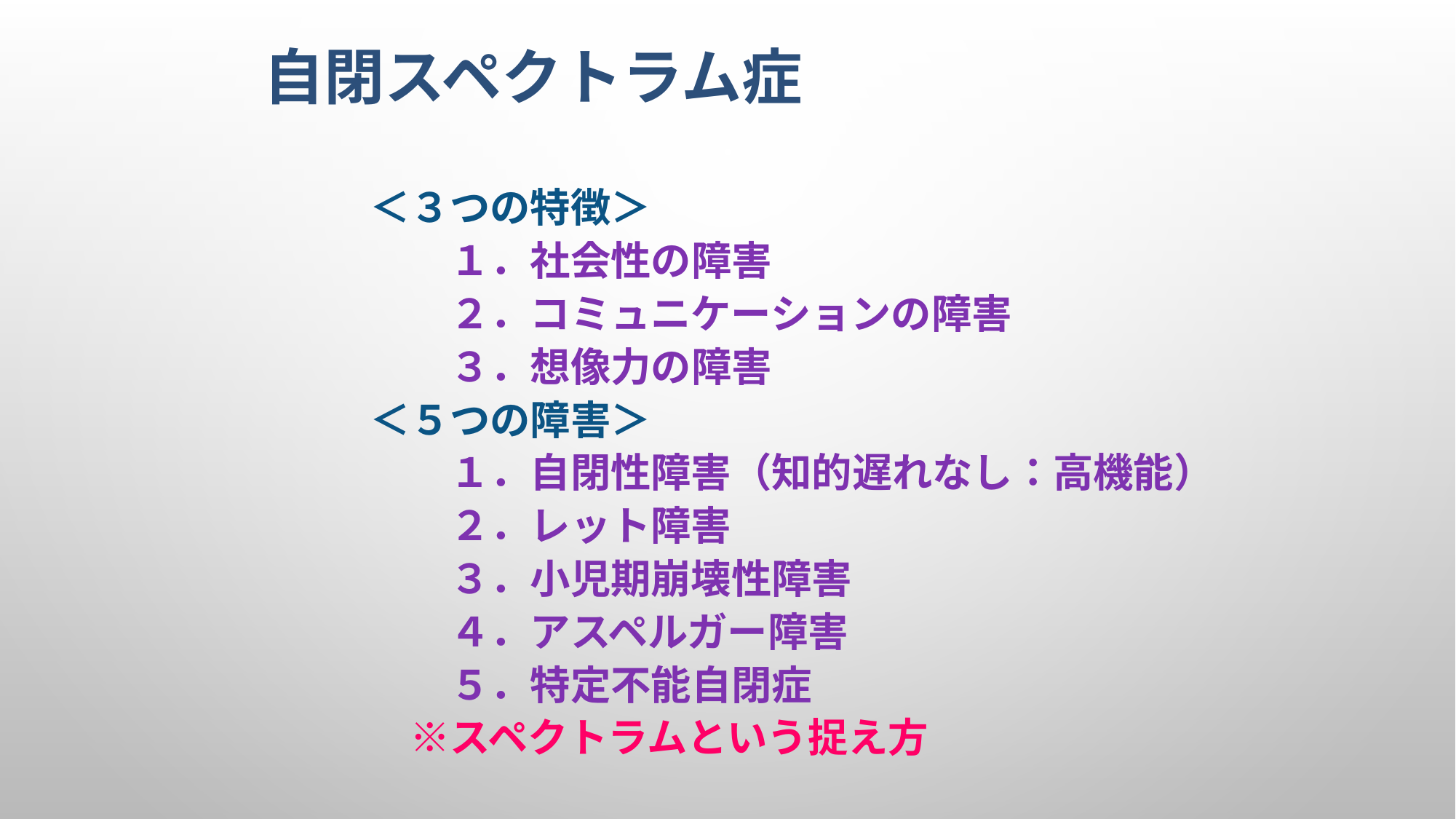

# 自閉スペクトラム症
＜３つの特徴＞
　　１．社会性の障害
　　２．コミュニケーションの障害
　　３．想像力の障害
＜５つの障害＞
　　１．自閉性障害（知的遅れなし：高機能）
　　２．レット障害
　　３．小児期崩壊性障害
　　４．アスペルガー障害
　　５．特定不能自閉症
　※スペクトラムという捉え方